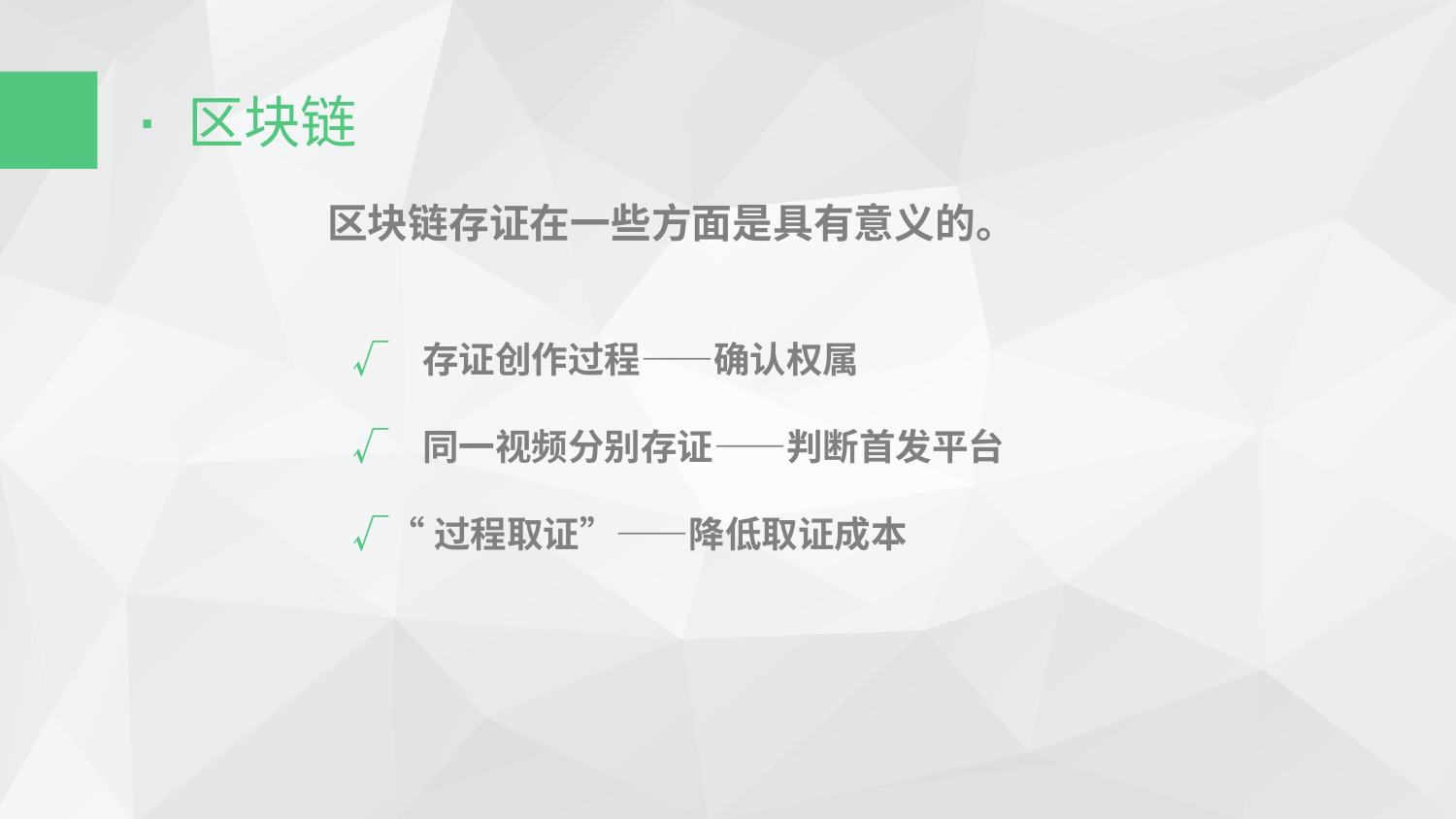

· 区块链
区块链存证在一些方面是具有意义的。
√   存证创作过程——确认权属

√   同一视频分别存证——判断首发平台

√“过程取证”——降低取证成本